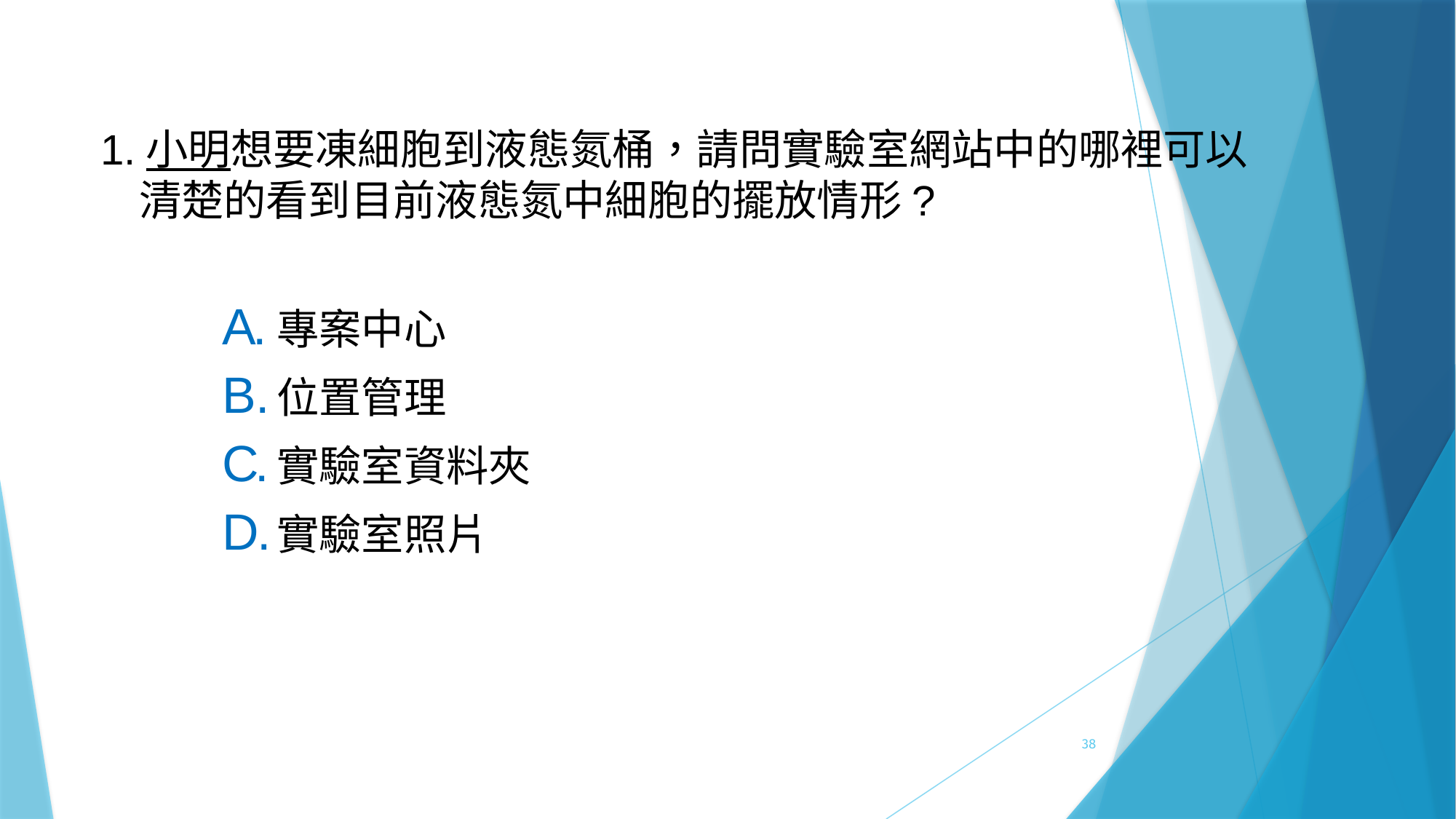

1.小明想要凍細胞到液態氮桶，請問實驗室網站中的哪裡可以
   清楚的看到目前液態氮中細胞的擺放情形?
專案中心
位置管理
實驗室資料夾
實驗室照片

38